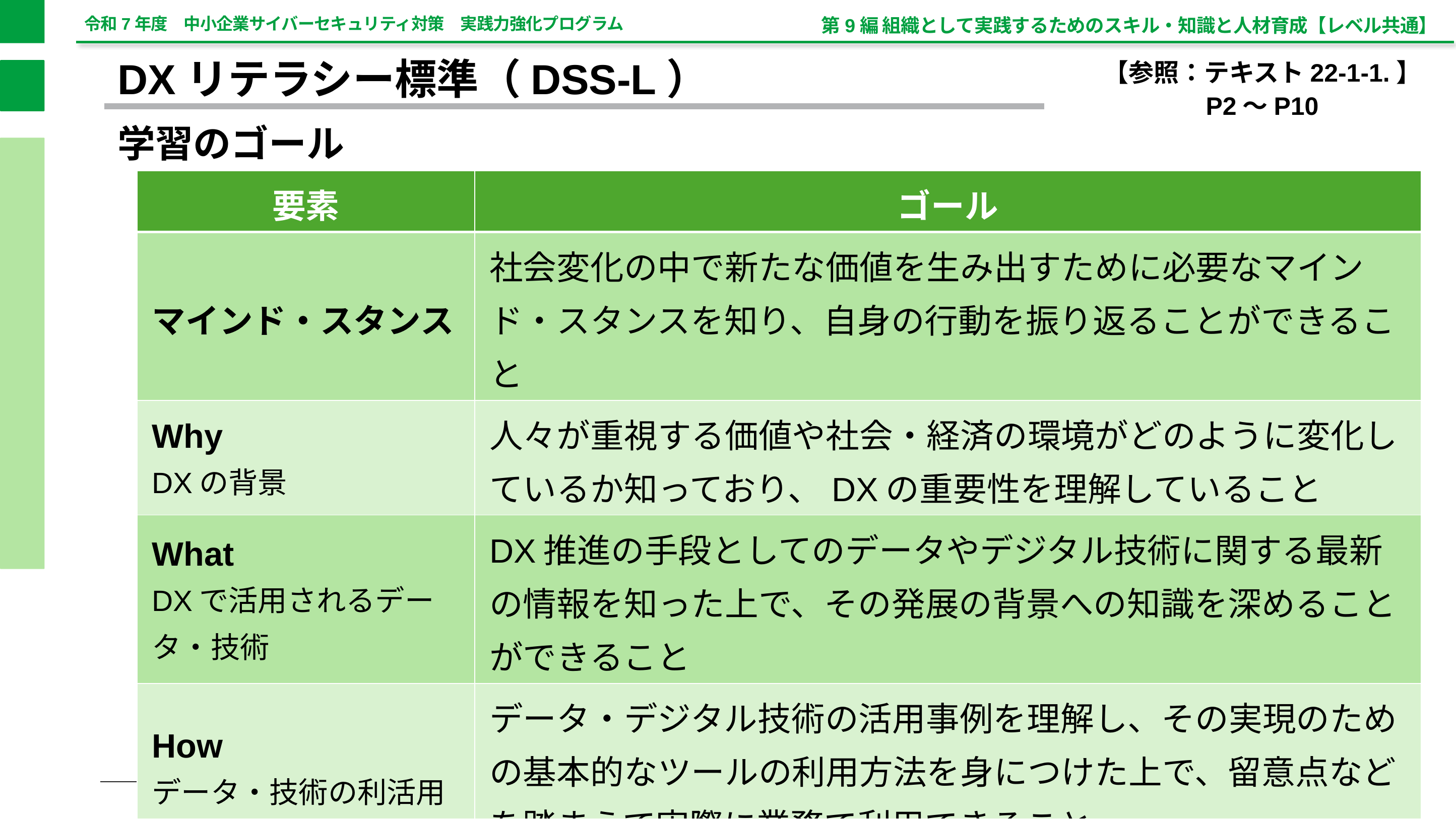

第9編 組織として実践するためのスキル・知識と人材育成【レベル共通】
【参照：テキスト22-1-1.】
P2～P10
DXリテラシー標準（DSS-L）
学習のゴール
| 要素 | ゴール |
| --- | --- |
| マインド・スタンス | 社会変化の中で新たな価値を生み出すために必要なマインド・スタンスを知り、自身の行動を振り返ることができること |
| Why DXの背景 | 人々が重視する価値や社会・経済の環境がどのように変化しているか知っており、DXの重要性を理解していること |
| What DXで活用されるデータ・技術 | DX推進の手段としてのデータやデジタル技術に関する最新の情報を知った上で、その発展の背景への知識を深めることができること |
| How データ・技術の利活用 | データ・デジタル技術の活用事例を理解し、その実現のための基本的なツールの利用方法を身につけた上で、留意点などを踏まえて実際に業務で利用できること |